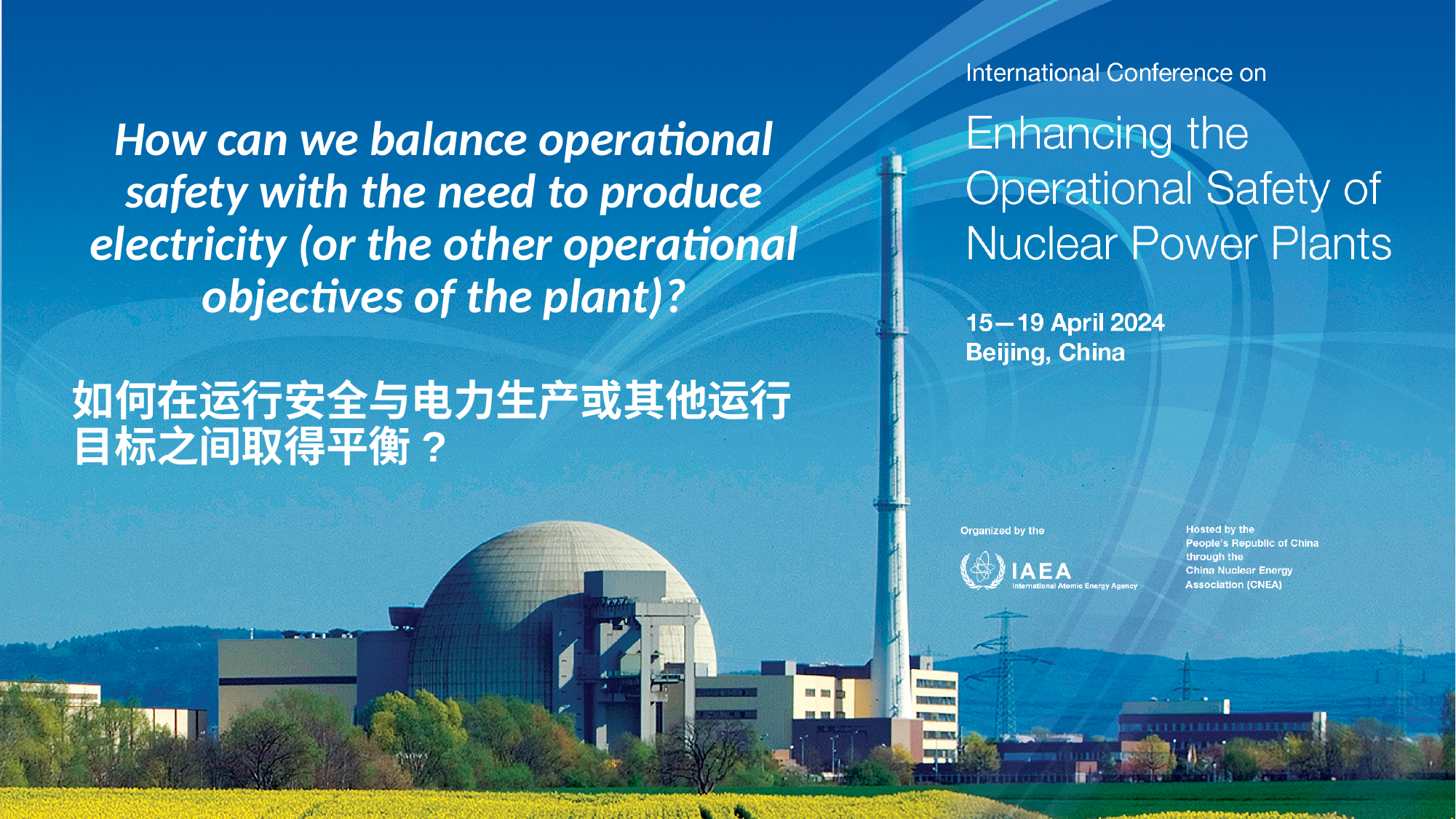

How can we balance operational safety with the need to produce electricity (or the other operational objectives of the plant)?
如何在运行安全与电力生产或其他运行目标之间取得平衡?